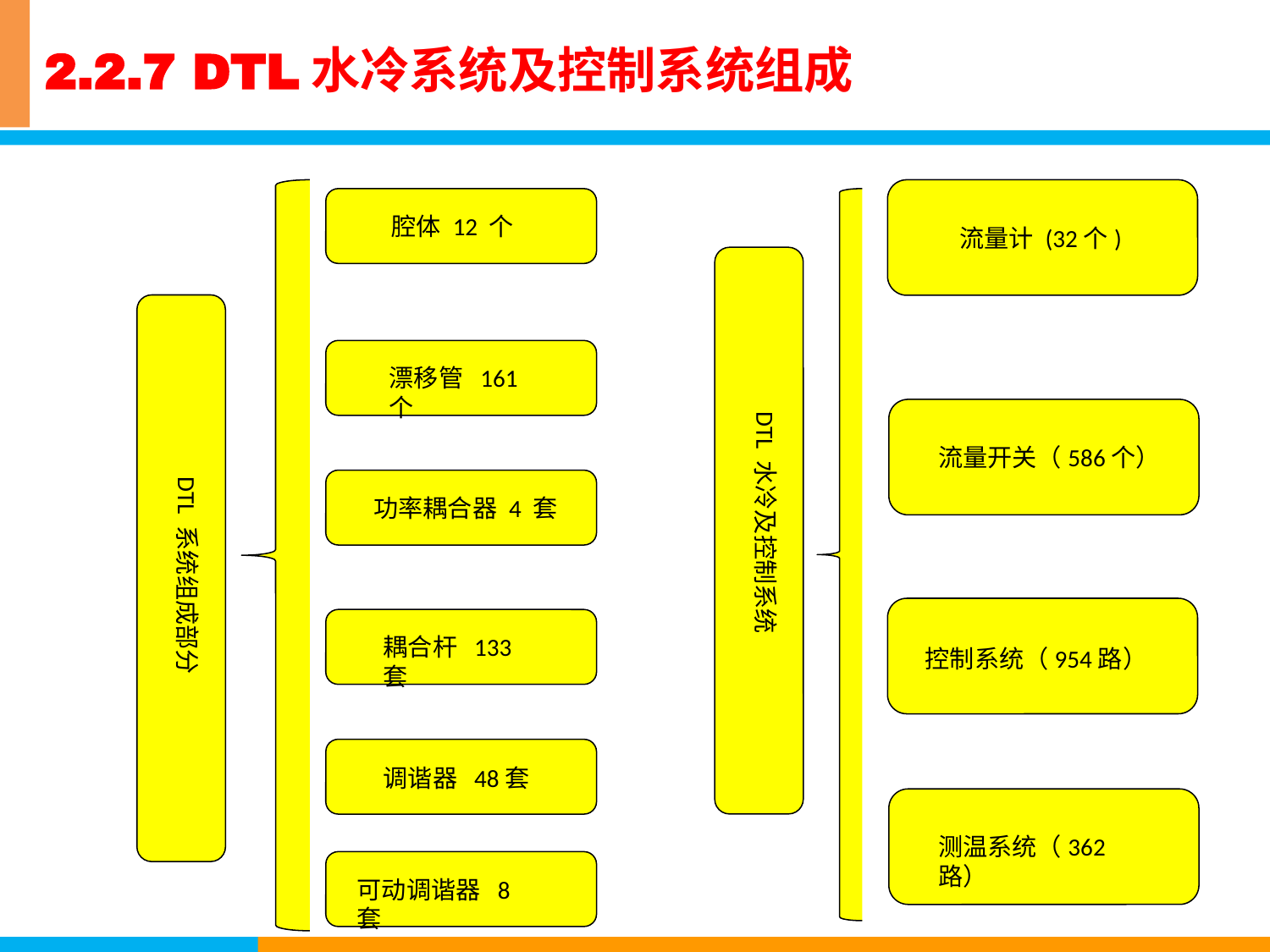

# 2.2.7 DTL水冷系统及控制系统组成

腔体 12 个
流量计 (32个)

漂移管  161个
DTL 水冷及控制系统

流量开关（586个）
DTL 系统组成部分

功率耦合器 4 套

耦合杆  133套
控制系统（954路）

调谐器  48套

测温系统（362路）

可动调谐器  8套